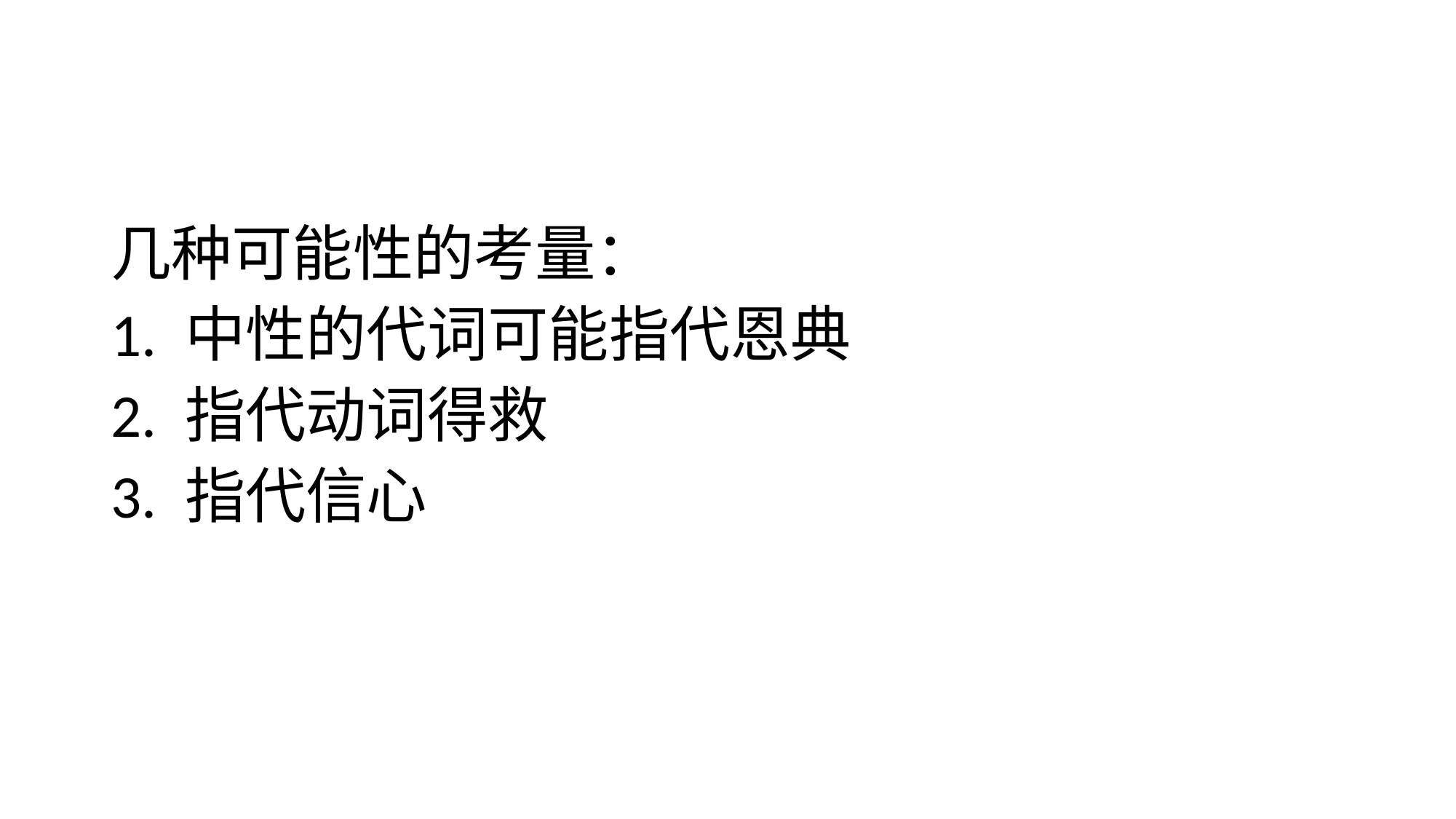

#
几种可能性的考量：
1. 中性的代词可能指代恩典
2. 指代动词得救
3. 指代信心